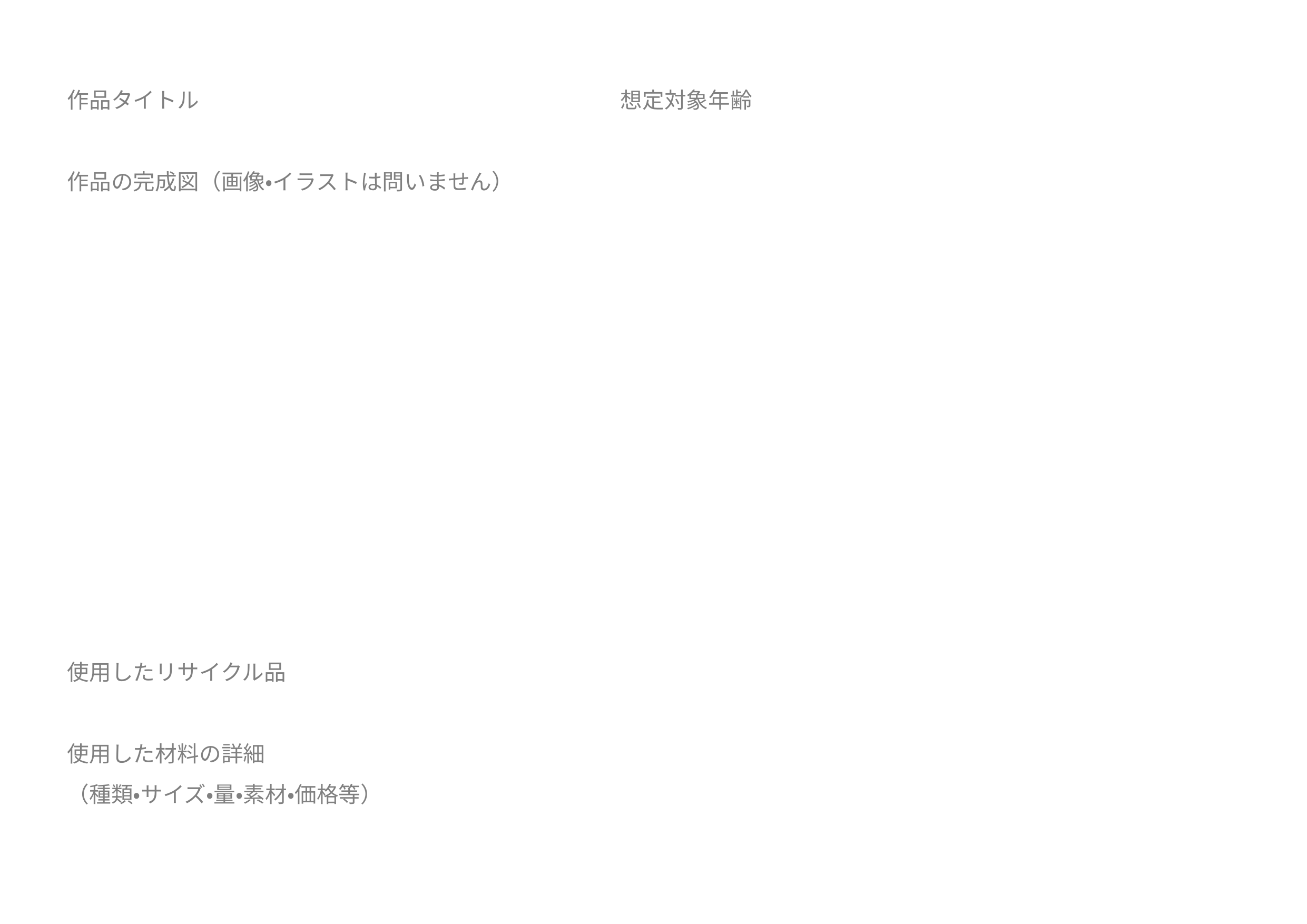

作品タイトル						想定対象年齢

作品の完成図（画像・イラストは問いません）

使用したリサイクル品

使用した材料の詳細
（種類・サイズ・量・素材・価格等）